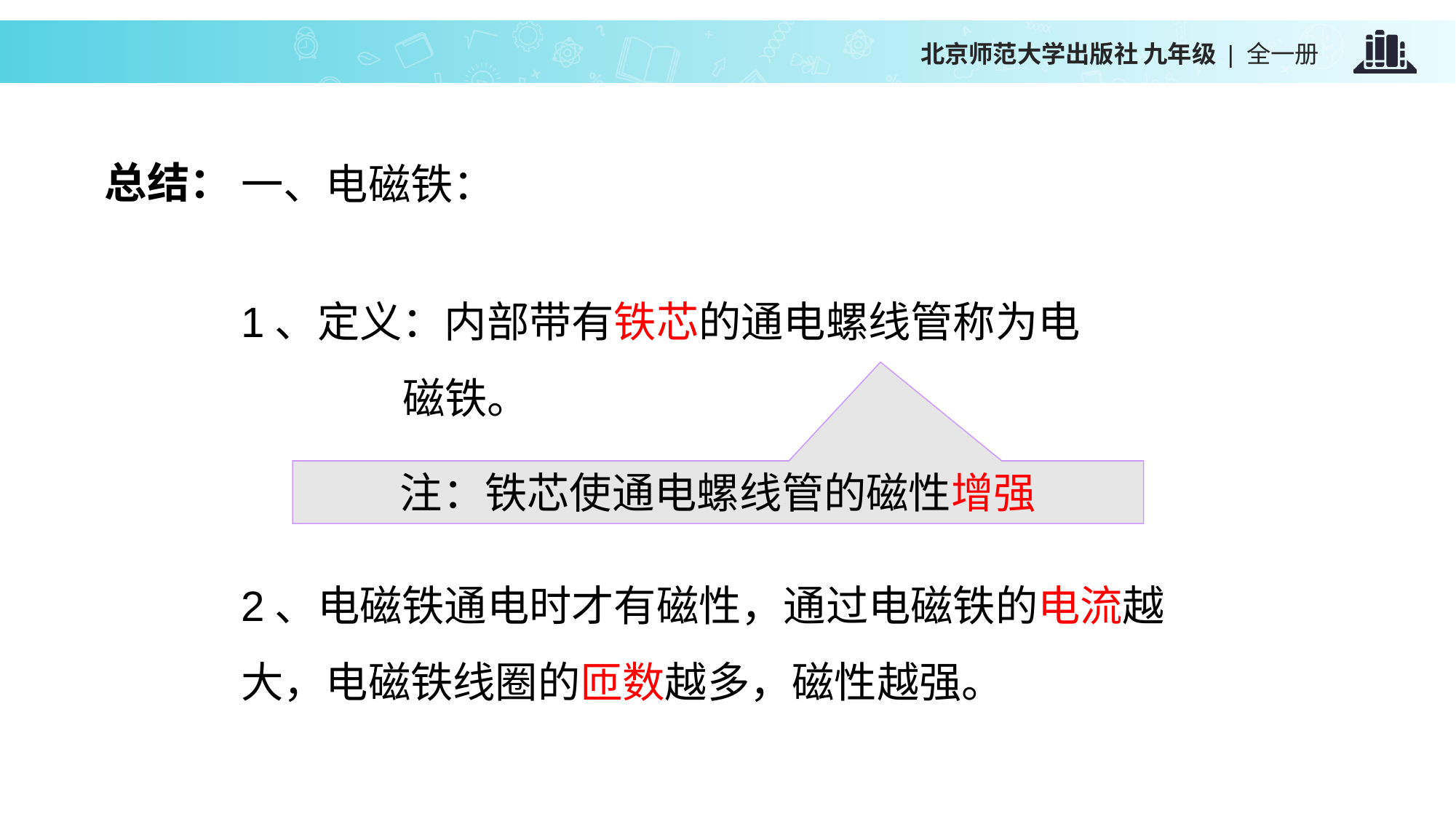

总结：
一、电磁铁：
1、定义：内部带有铁芯的通电螺线管称为电
                磁铁。
注：铁芯使通电螺线管的磁性增强
2、电磁铁通电时才有磁性，通过电磁铁的电流越大，电磁铁线圈的匝数越多，磁性越强。